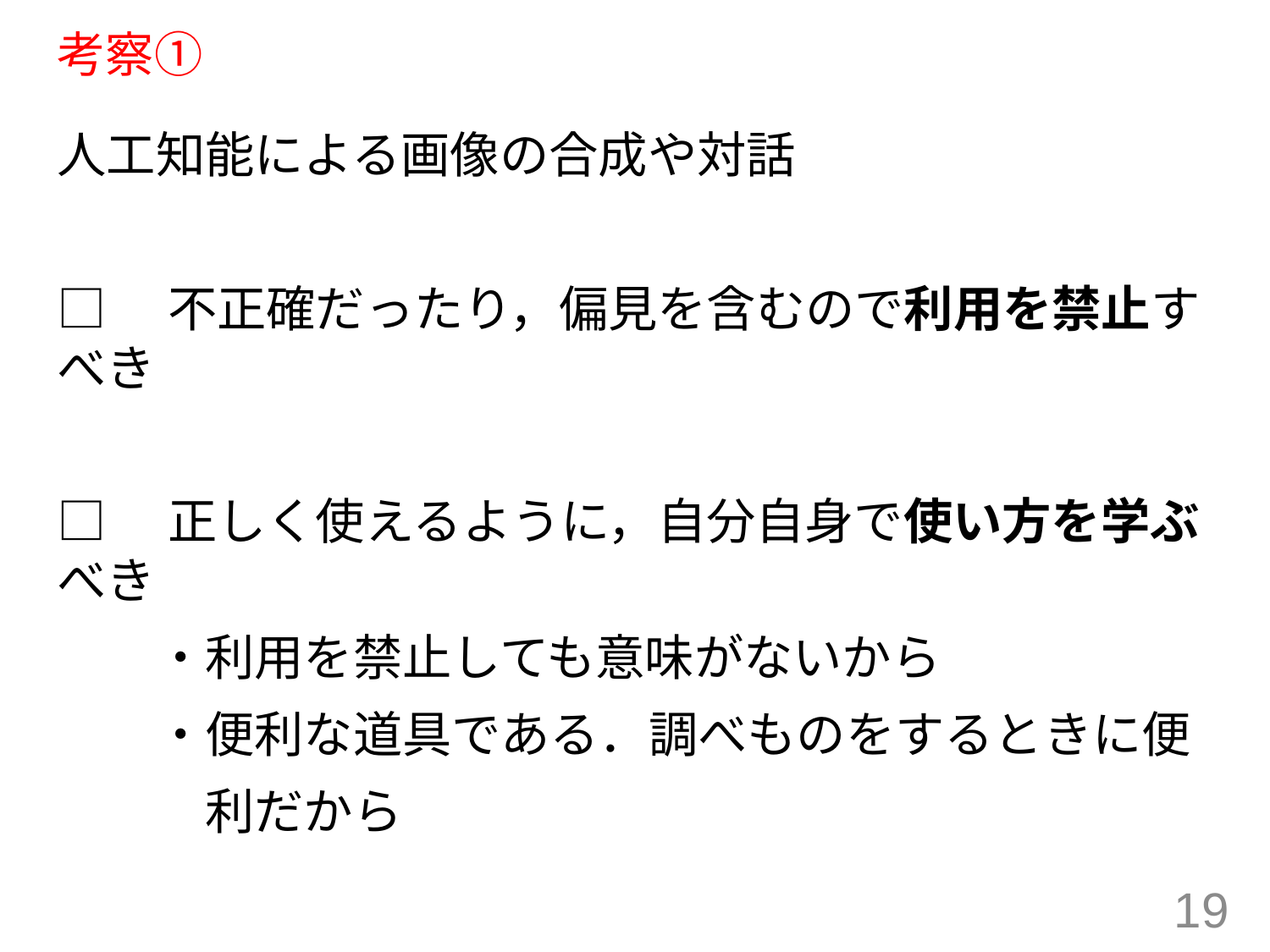

# 考察①
人工知能による画像の合成や対話

□　不正確だったり，偏見を含むので利用を禁止すべき

□　正しく使えるように，自分自身で使い方を学ぶべき
　　・利用を禁止しても意味がないから
　　・便利な道具である．調べものをするときに便
　　　利だから
19